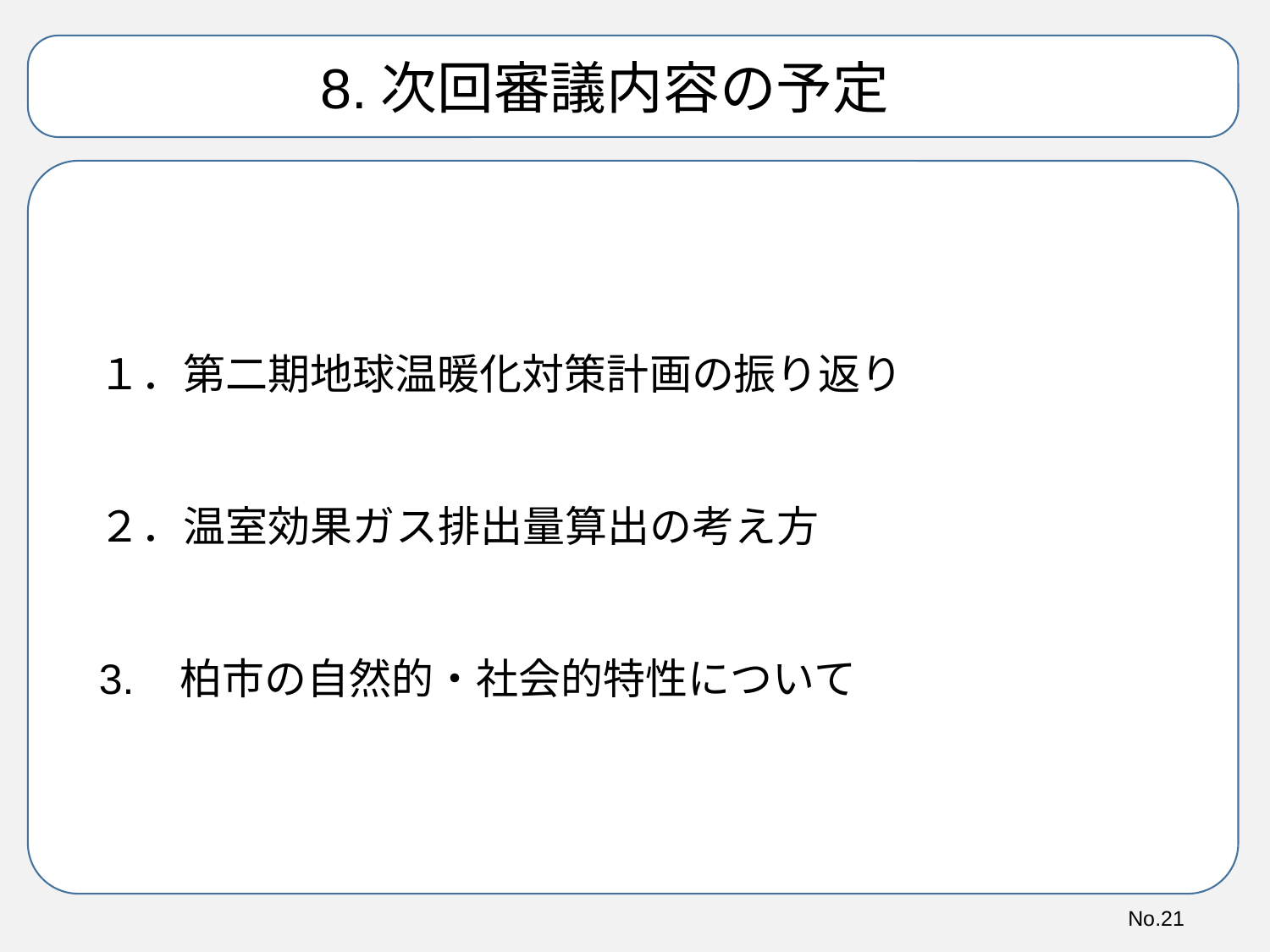

8.次回審議内容の予定
#

１．第二期地球温暖化対策計画の振り返り

２．温室効果ガス排出量算出の考え方

3.　柏市の自然的・社会的特性について
No.21